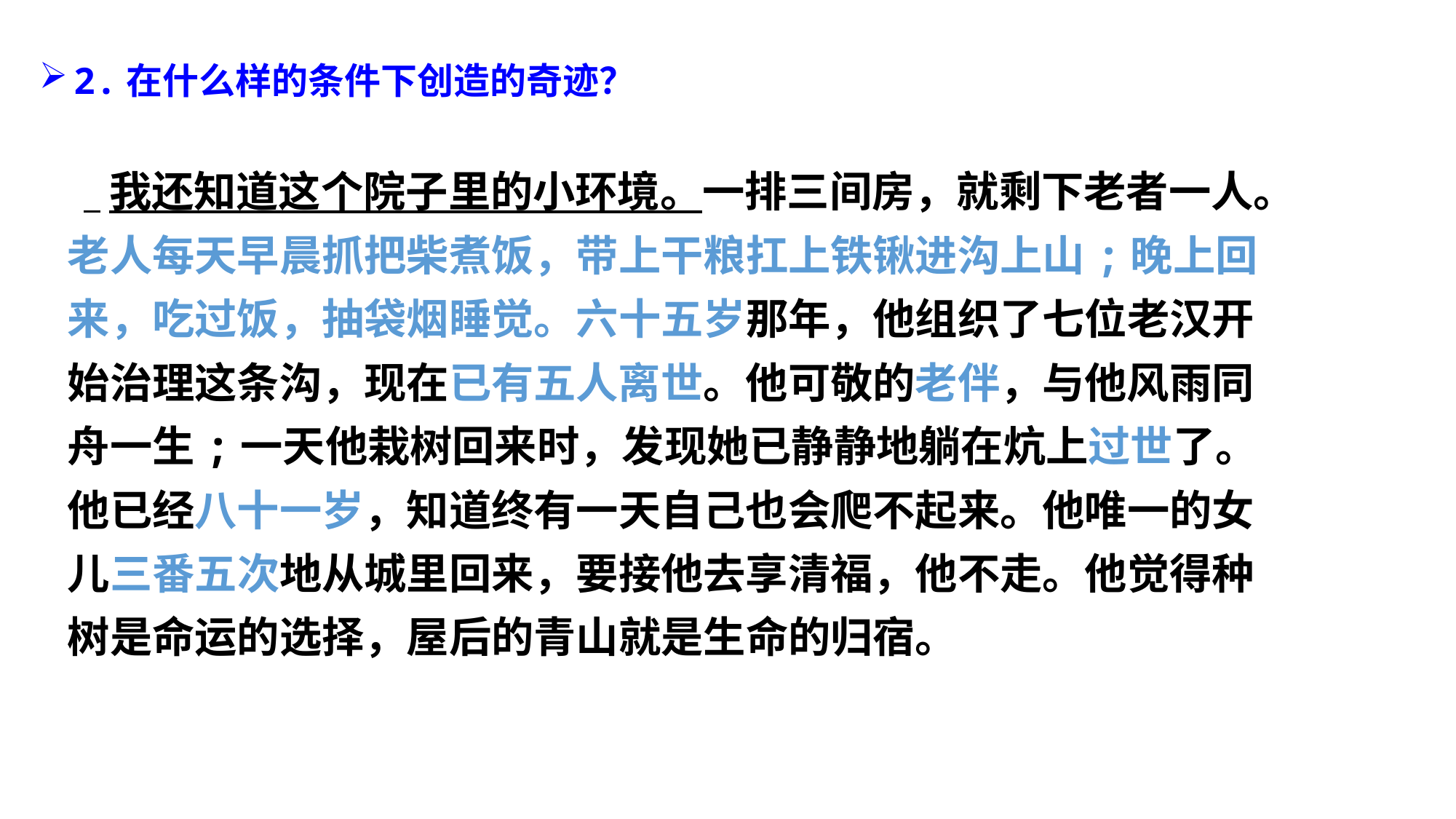

2.在什么样的条件下创造的奇迹？
    我还知道这个院子里的小环境。一排三间房，就剩下老者一人。老人每天早晨抓把柴煮饭，带上干粮扛上铁锹进沟上山;晚上回来，吃过饭，抽袋烟睡觉。六十五岁那年，他组织了七位老汉开始治理这条沟，现在已有五人离世。他可敬的老伴，与他风雨同舟一生;一天他栽树回来时，发现她已静静地躺在炕上过世了。他已经八十一岁，知道终有一天自己也会爬不起来。他唯一的女儿三番五次地从城里回来，要接他去享清福，他不走。他觉得种树是命运的选择，屋后的青山就是生命的归宿。